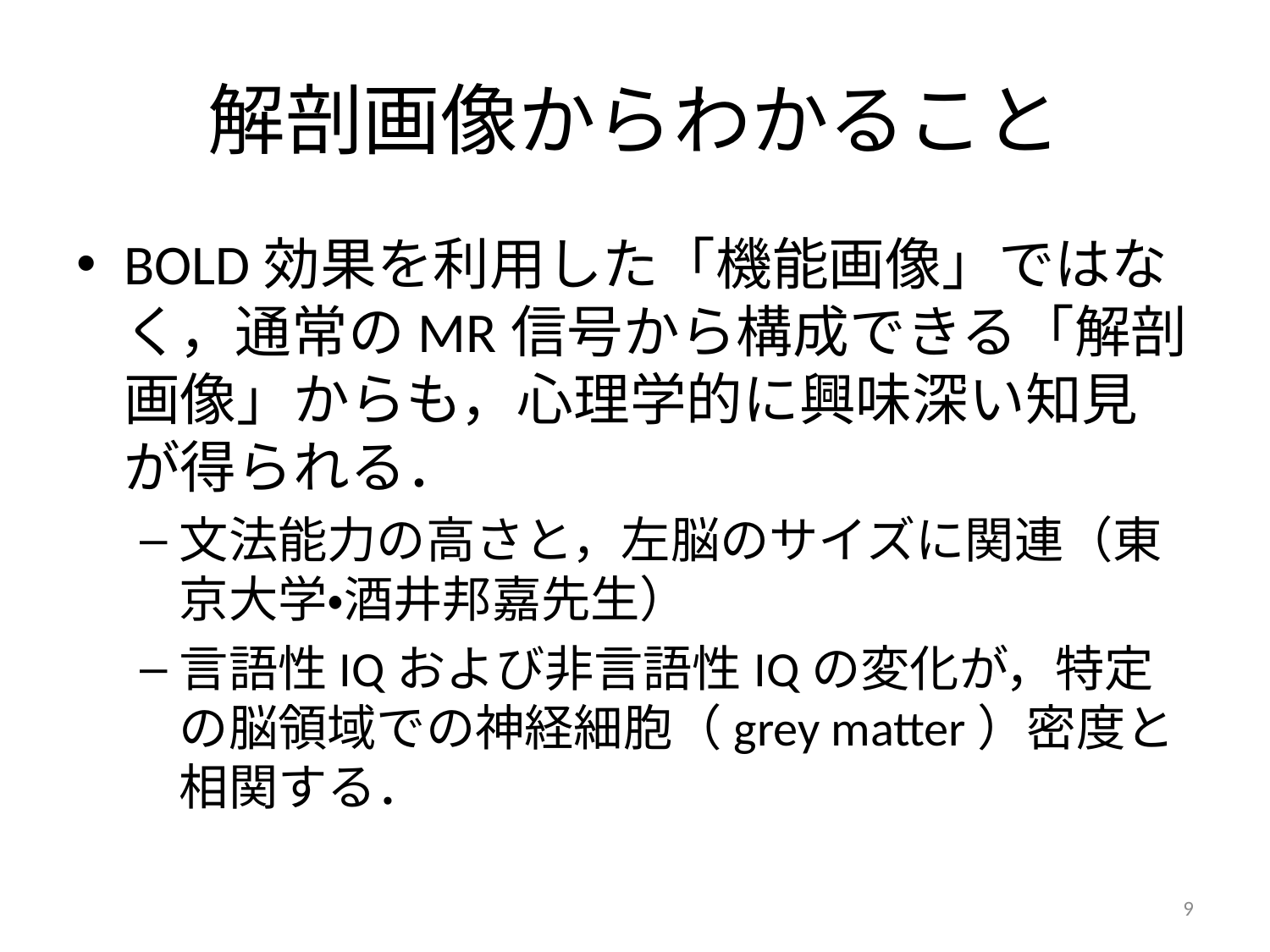

# 解剖画像からわかること
BOLD効果を利用した「機能画像」ではなく，通常のMR信号から構成できる「解剖画像」からも，心理学的に興味深い知見が得られる．
文法能力の高さと，左脳のサイズに関連（東京大学・酒井邦嘉先生）
言語性IQおよび非言語性IQの変化が，特定の脳領域での神経細胞（grey matter）密度と相関する．
9